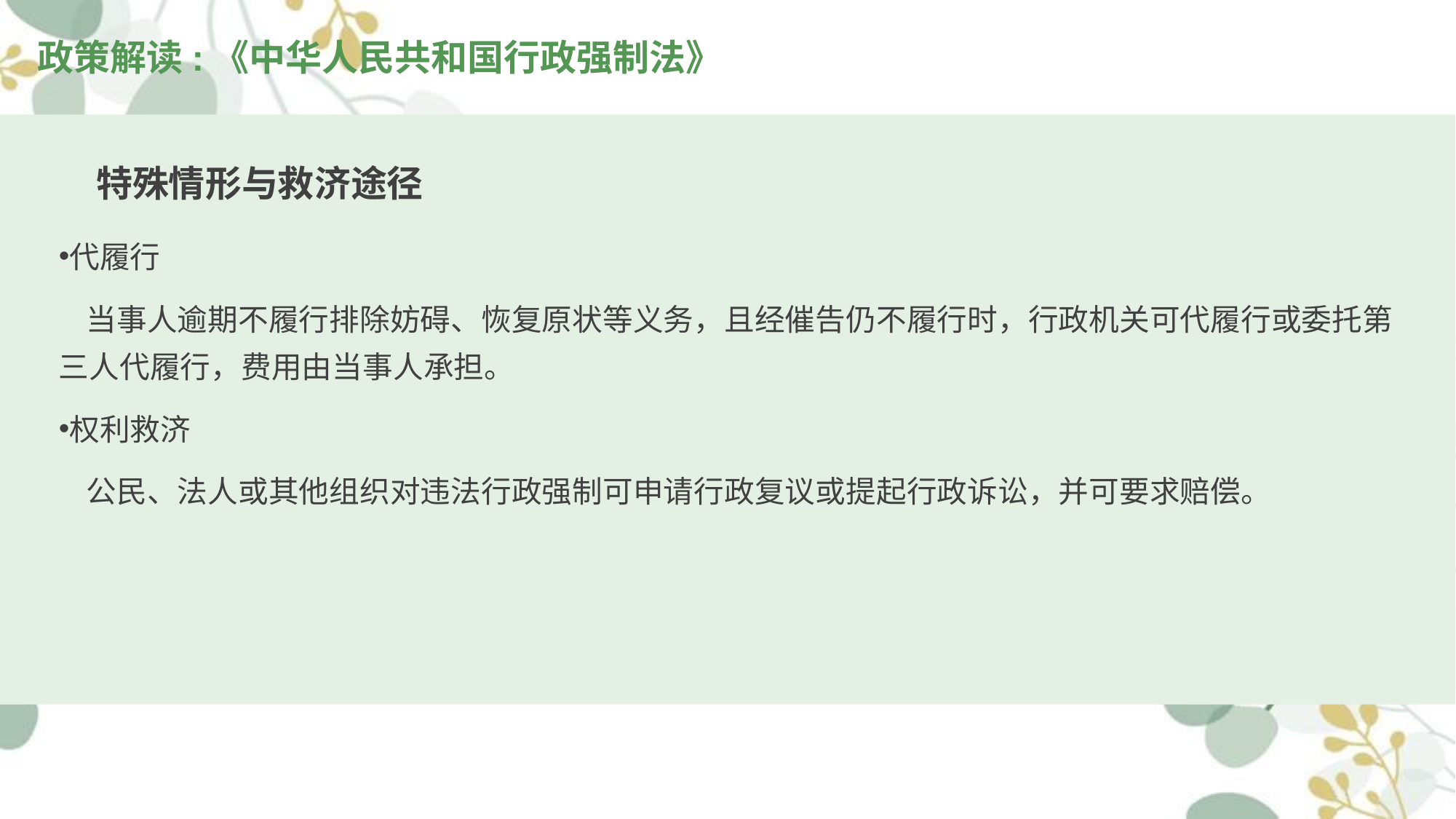

政策解读:《中华人民共和国行政强制法》
# 特殊情形与救济途径
代履行
   当事人逾期不履行排除妨碍、恢复原状等义务，且经催告仍不履行时，行政机关可代履行或委托第三人代履行，费用由当事人承担。
权利救济
   公民、法人或其他组织对违法行政强制可申请行政复议或提起行政诉讼，并可要求赔偿。